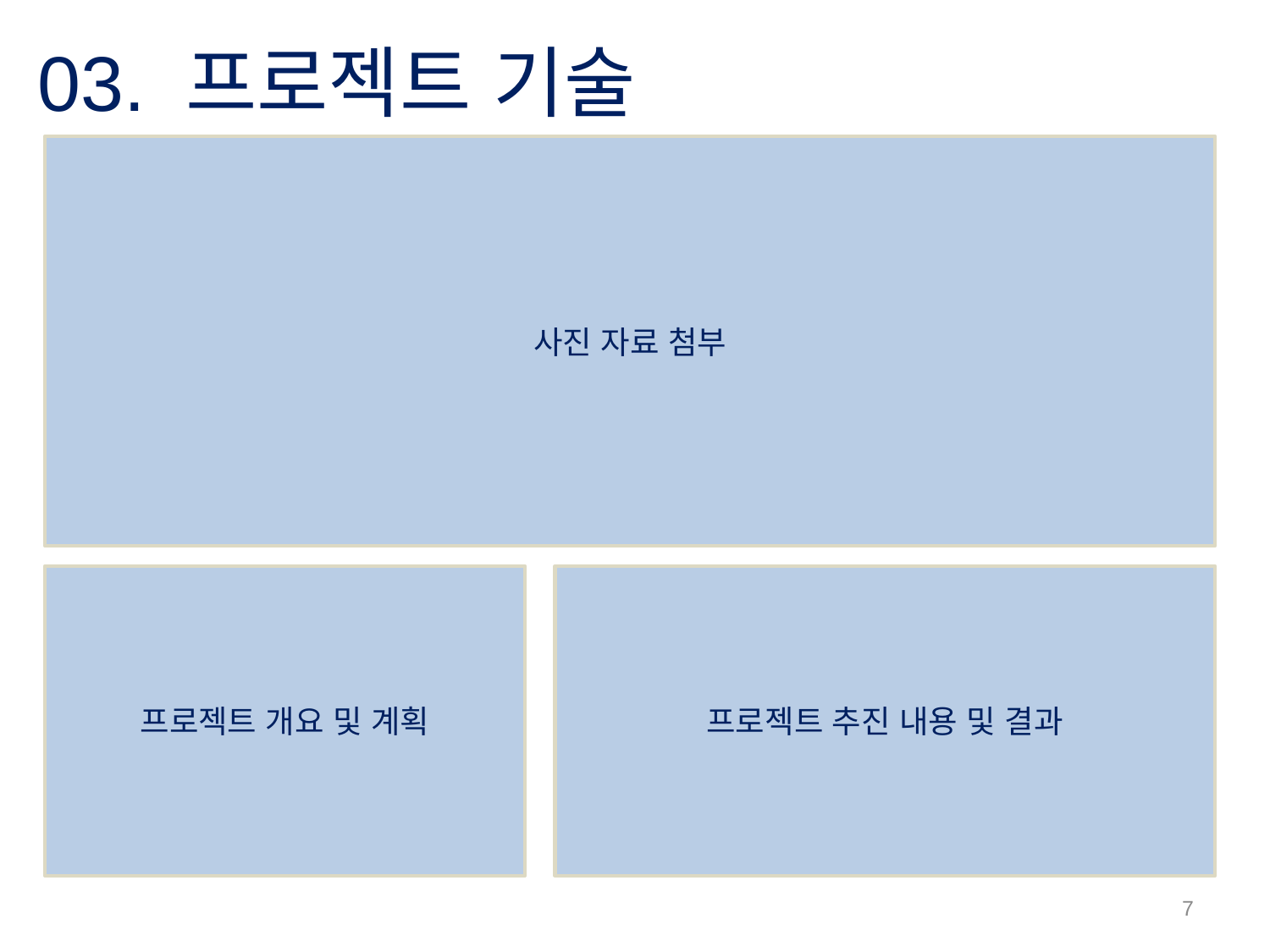

03. 프로젝트 기술
사진 자료 첨부
프로젝트 개요 및 계획
프로젝트 추진 내용 및 결과
7